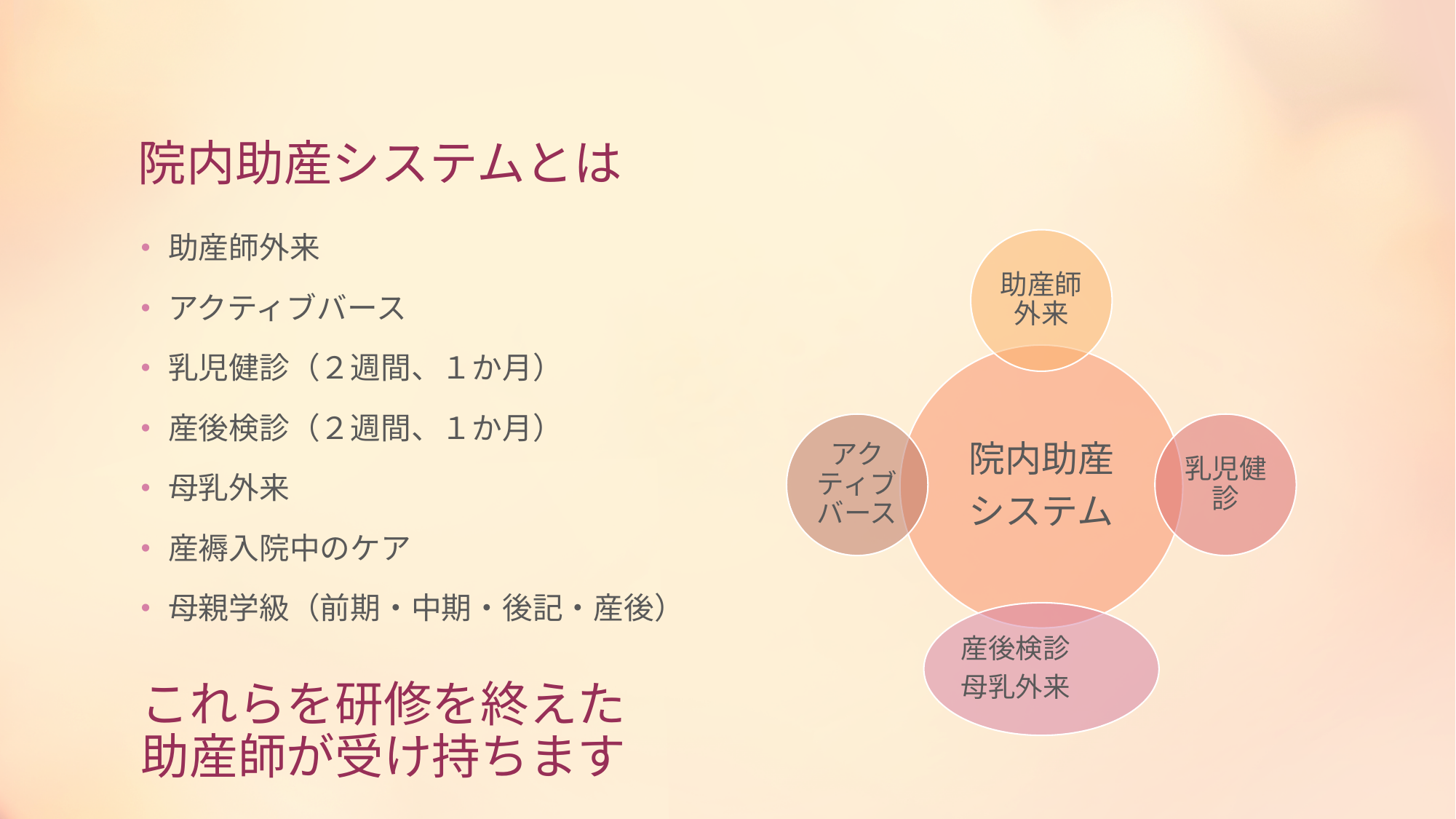

# 院内助産システムとは
助産師外来
アクティブバース
乳児健診（２週間、１か月）
産後検診（２週間、１か月）
母乳外来
産褥入院中のケア
母親学級（前期・中期・後記・産後）
院内助産
システム
助産師外来
乳児健診
産後検診
母乳外来
アクティブバース
これらを研修を終えた
助産師が受け持ちます